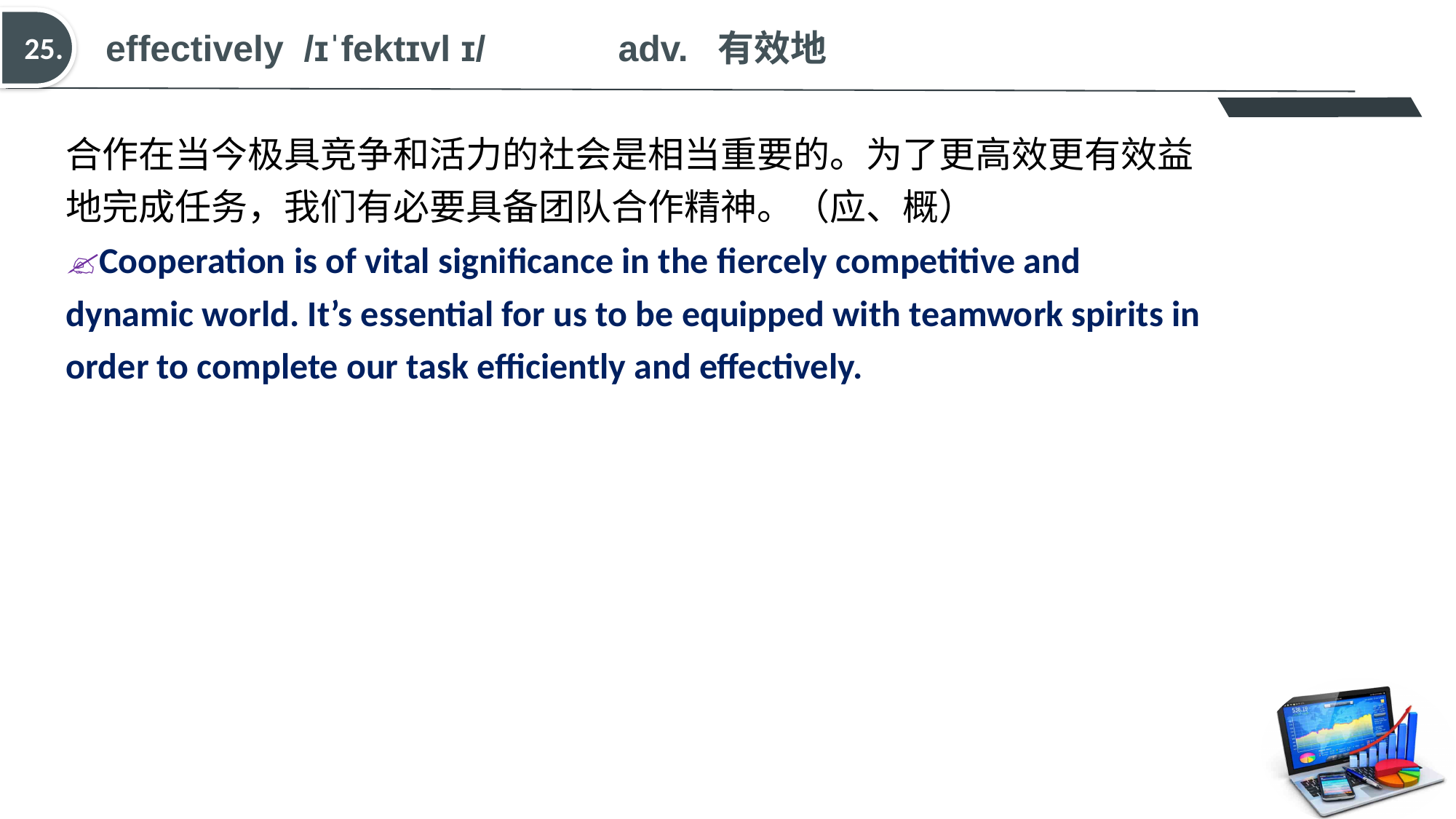

effectively  /ɪˈfektɪvl ɪ/             adv.  有效地

25.
合作在当今极具竞争和活力的社会是相当重要的。为了更高效更有效益地完成任务，我们有必要具备团队合作精神。（应、概）
✍Cooperation is of vital significance in the fiercely competitive and dynamic world. It’s essential for us to be equipped with teamwork spirits in order to complete our task efficiently and effectively.